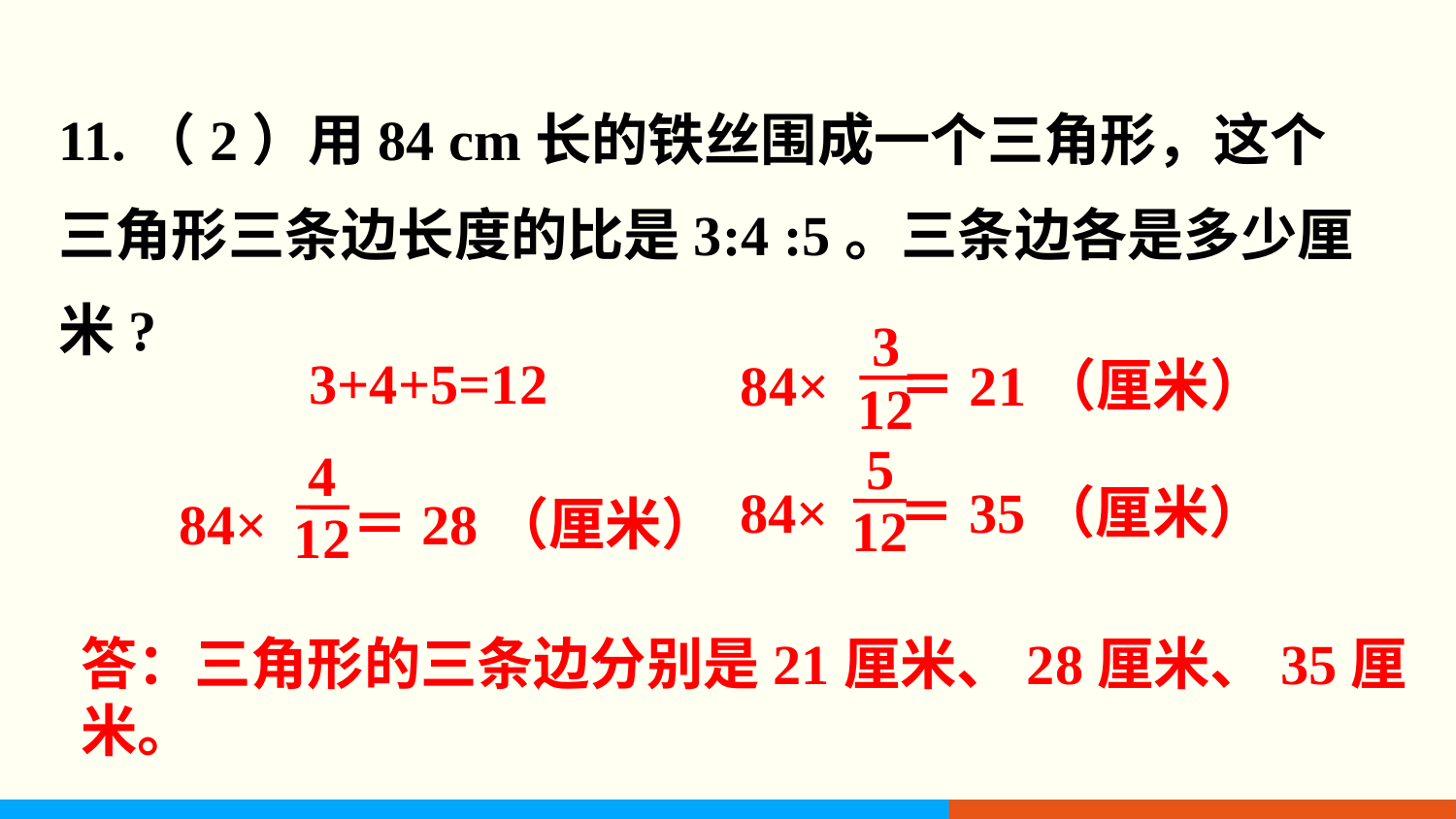

11.（2）用84 cm长的铁丝围成一个三角形，这个三角形三条边长度的比是3:4 :5。三条边各是多少厘米?
3
12

   84×    ＝21（厘米）
3+4+5=12
5
12

   84×    ＝35（厘米）
4
12

   84×     ＝28（厘米）
答：三角形的三条边分别是21厘米、28厘米、35厘米。